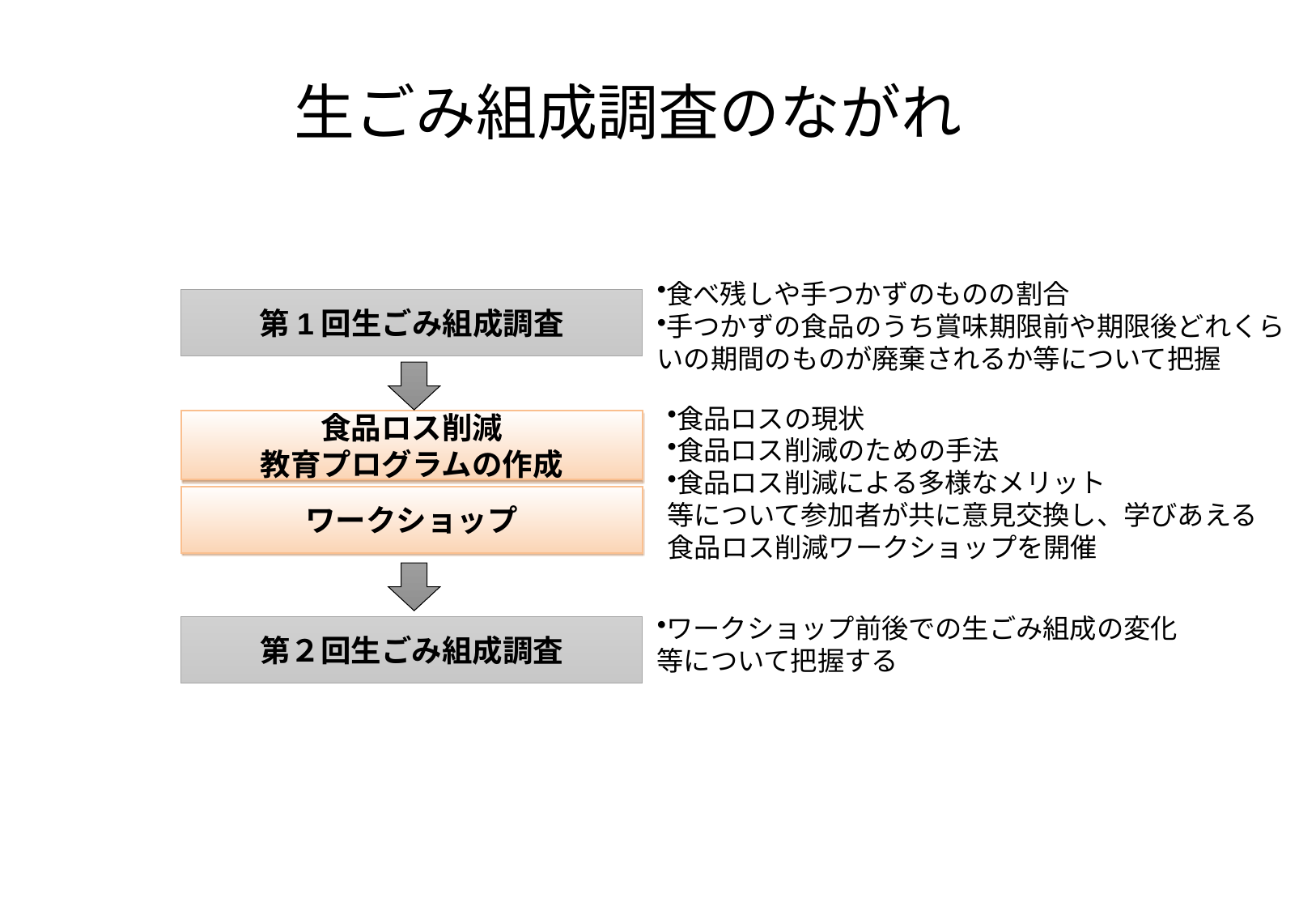

生ごみ組成調査のながれ
食べ残しや手つかずのものの割合
手つかずの食品のうち賞味期限前や期限後どれくらいの期間のものが廃棄されるか等について把握
第1回生ごみ組成調査

食品ロスの現状
食品ロス削減のための手法
食品ロス削減による多様なメリット
等について参加者が共に意見交換し、学びあえる
食品ロス削減ワークショップを開催
食品ロス削減
教育プログラムの作成
ワークショップ

ワークショップ前後での生ごみ組成の変化
等について把握する
第２回生ごみ組成調査